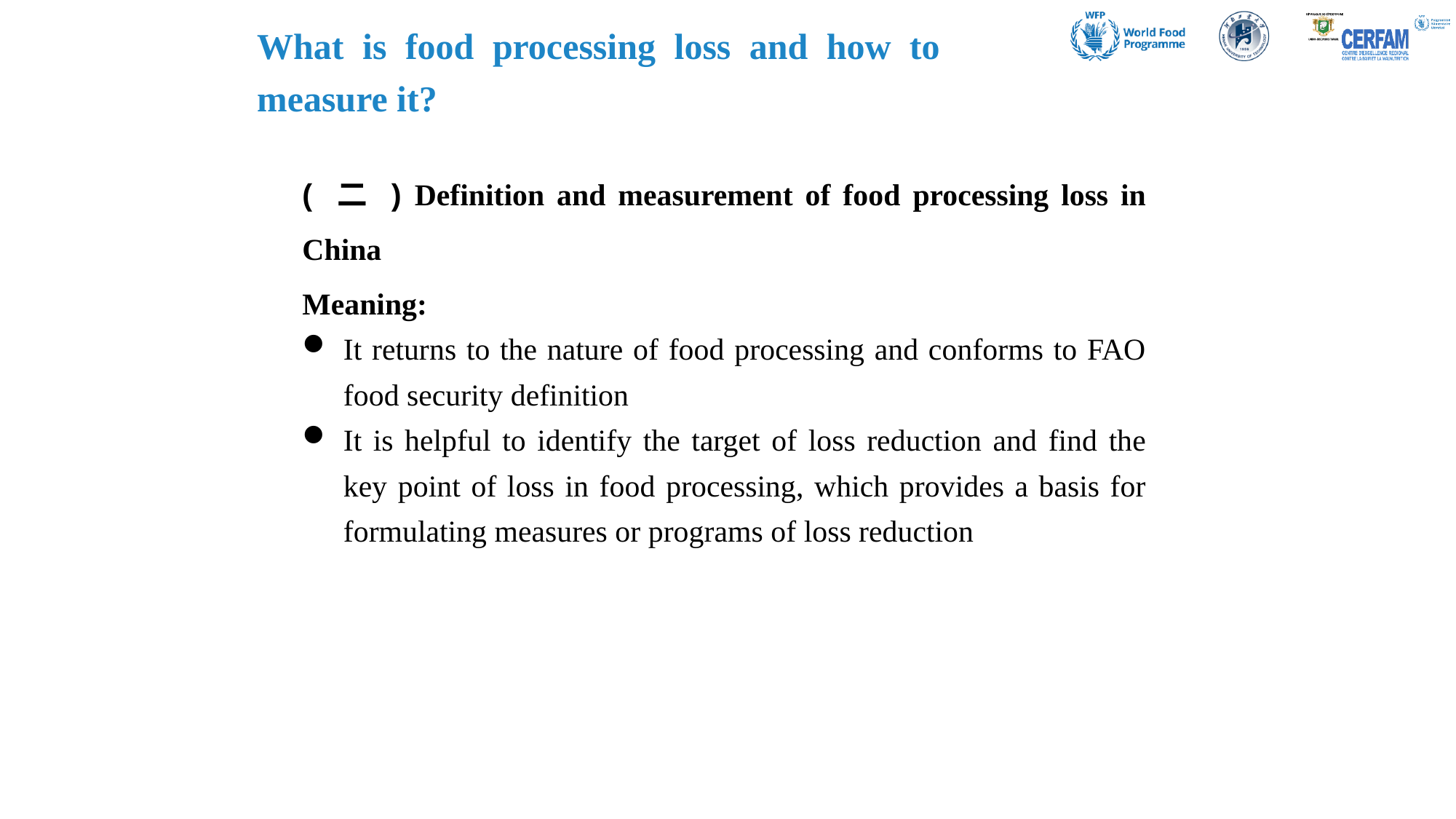

What is food processing loss and how to measure it?
( 二 ) Definition and measurement of food processing loss in China
Meaning:
It returns to the nature of food processing and conforms to FAO food security definition
It is helpful to identify the target of loss reduction and find the key point of loss in food processing, which provides a basis for formulating measures or programs of loss reduction